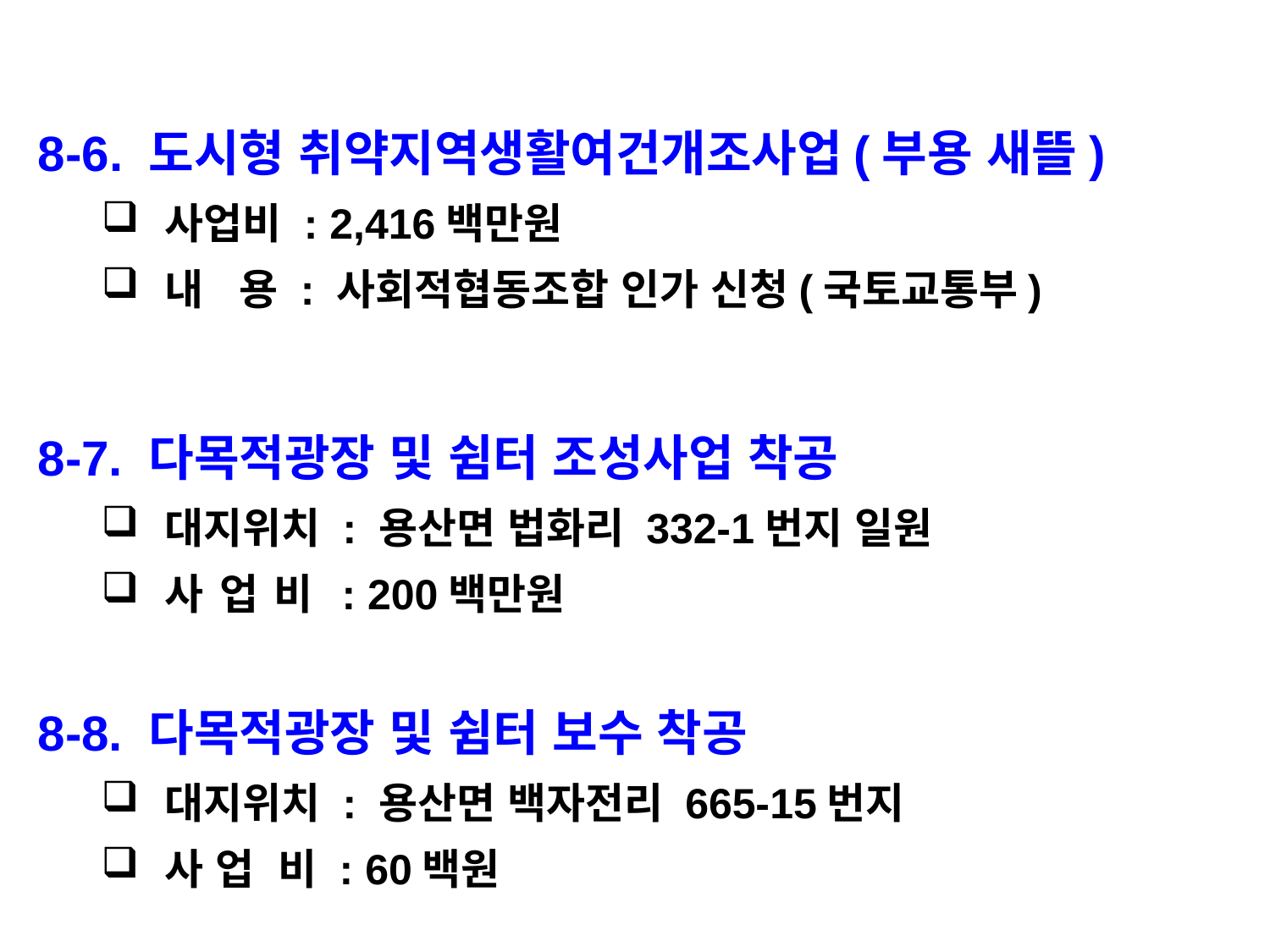

8-6. 도시형 취약지역생활여건개조사업(부용 새뜰)
사업비 : 2,416백만원
내   용 : 사회적협동조합 인가 신청(국토교통부)
8-7. 다목적광장 및 쉼터 조성사업 착공
대지위치 : 용산면 법화리 332-1번지 일원
사  업  비  : 200백만원
8-8. 다목적광장 및 쉼터 보수 착공
대지위치 : 용산면 백자전리 665-15번지
사 업  비 : 60백원